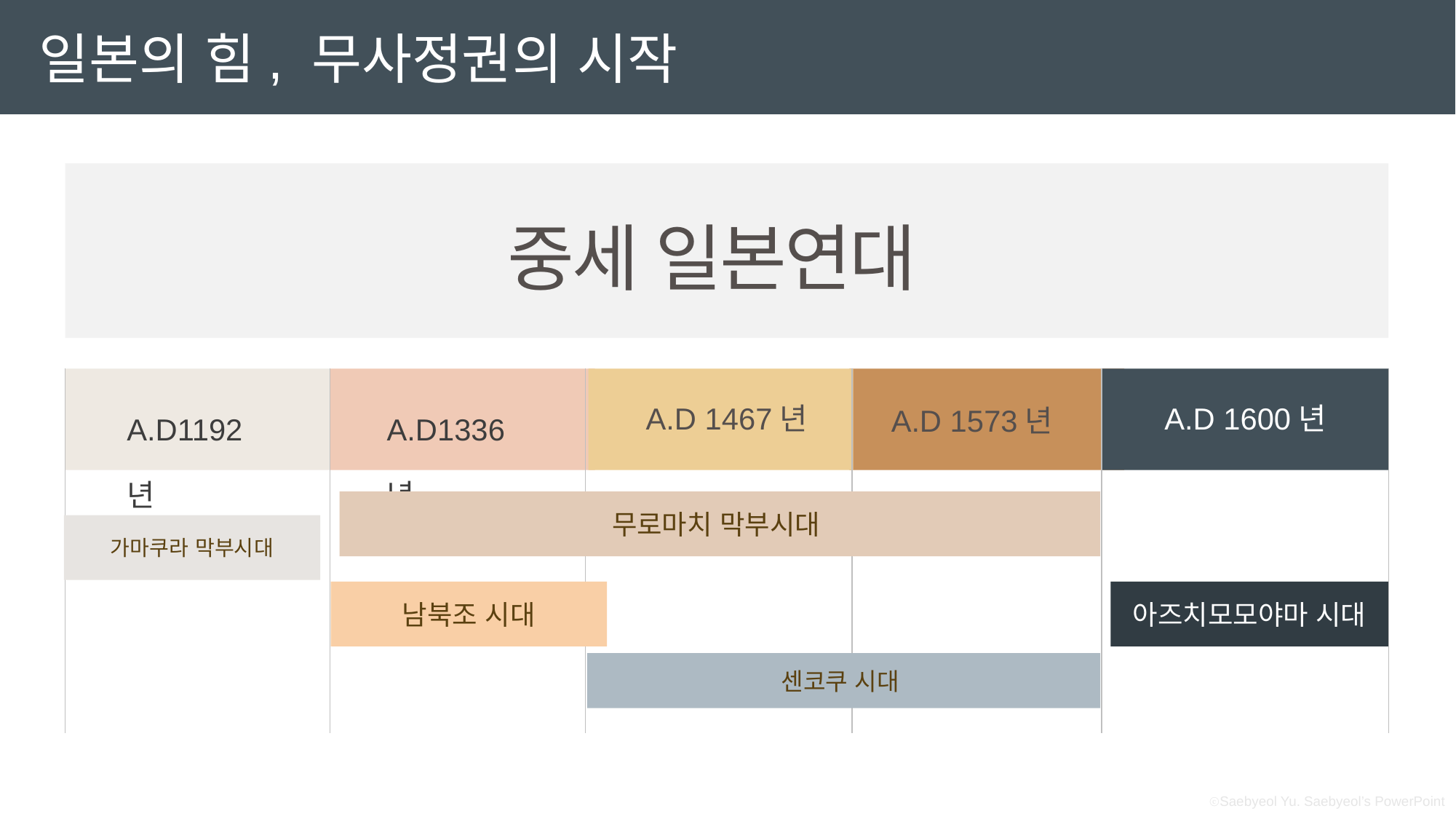

일본의 힘, 무사정권의 시작

중세 일본연대

A.D1192년
A.D1336년
A.D 1467년
A.D 1600년
A.D 1573년
무로마치 막부시대
가마쿠라 막부시대
남북조 시대
아즈치모모야마 시대
센코쿠 시대